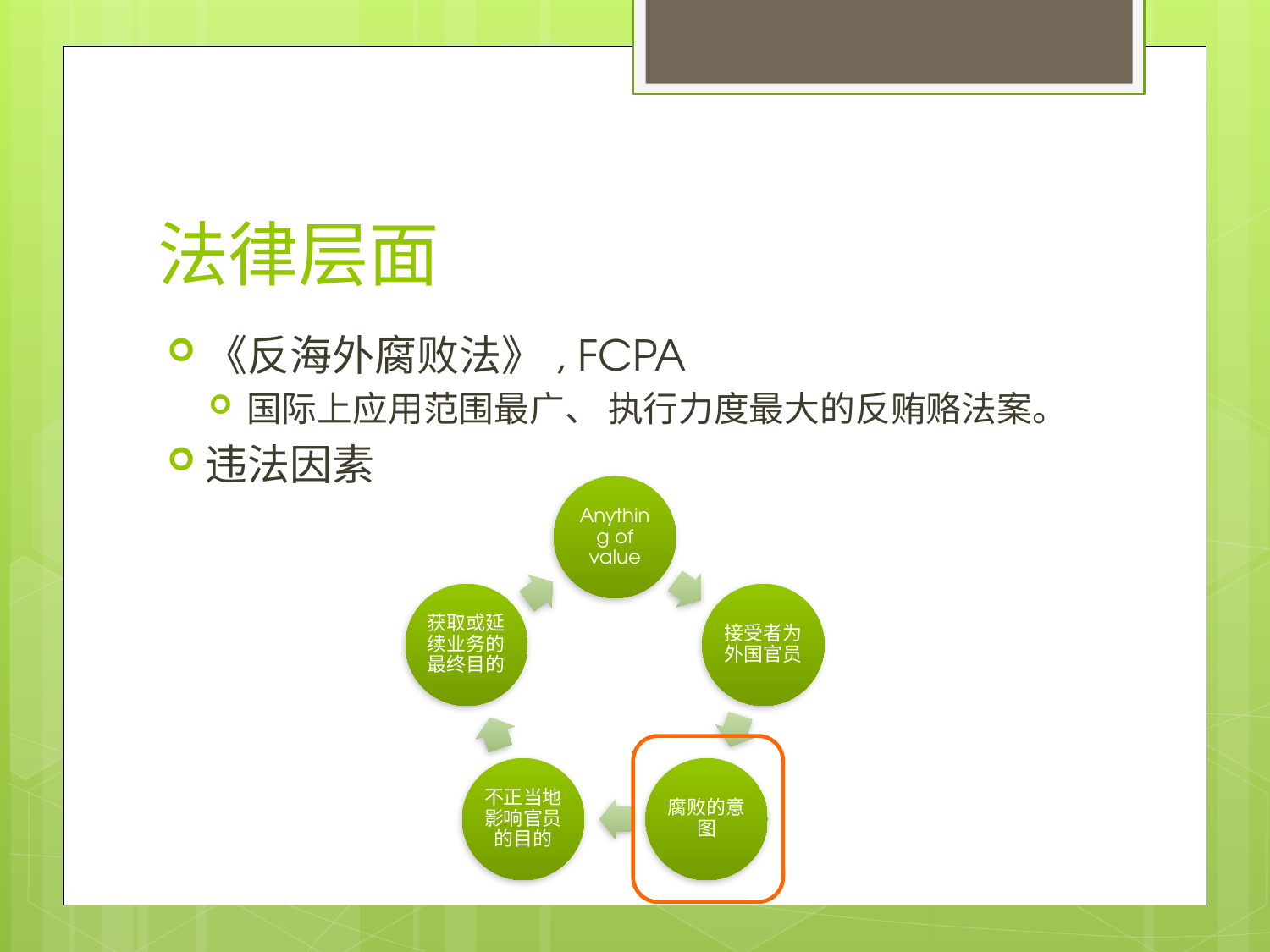

# 法律层面
《反海外腐败法》, FCPA
国际上应用范围最广、 执行力度最大的反贿赂法案。
违法因素
Anything of value

接受者为外国官员

腐败的意图

不正当地影响官员的目的

获取或延续业务的最终目的